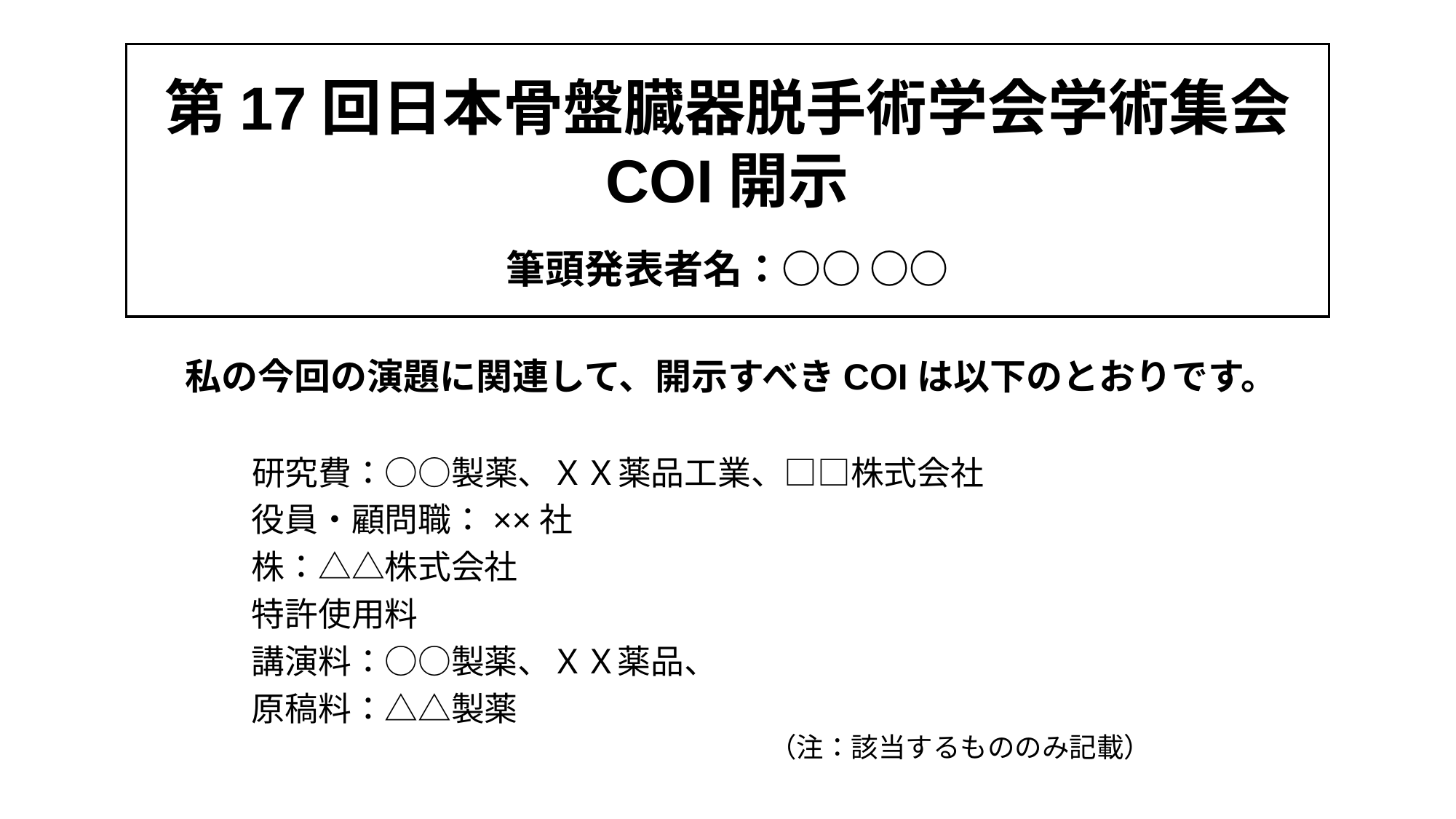

第17回日本骨盤臓器脱手術学会学術集会
COI開示
　
筆頭発表者名：○○ ○○
私の今回の演題に関連して、開示すべきCOIは以下のとおりです。

　　研究費：○○製薬、ＸＸ薬品工業、□□株式会社
　　役員・顧問職：××社
　　株：△△株式会社
　　特許使用料
　　講演料：○○製薬、ＸＸ薬品、
　　原稿料：△△製薬
（注：該当するもののみ記載）